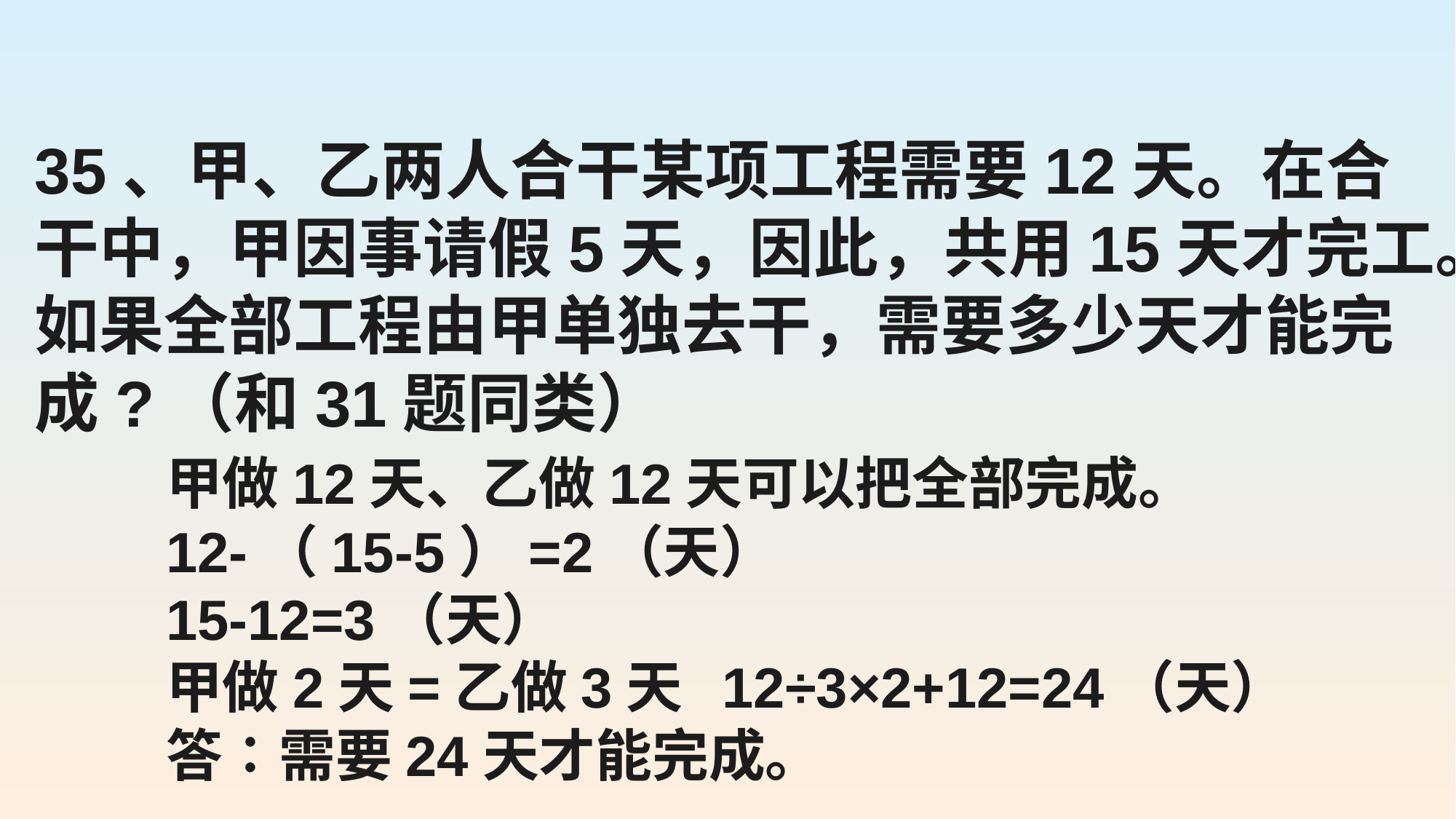

35、甲、乙两人合干某项工程需要12天。在合干中，甲因事请假5天，因此，共用15天才完工。如果全部工程由甲单独去干，需要多少天才能完成?（和31题同类）
甲做12天、乙做12天可以把全部完成。
12-（15-5）=2（天）
15-12=3（天）
甲做2天=乙做3天  12÷3×2+12=24（天）
答∶需要24天才能完成。